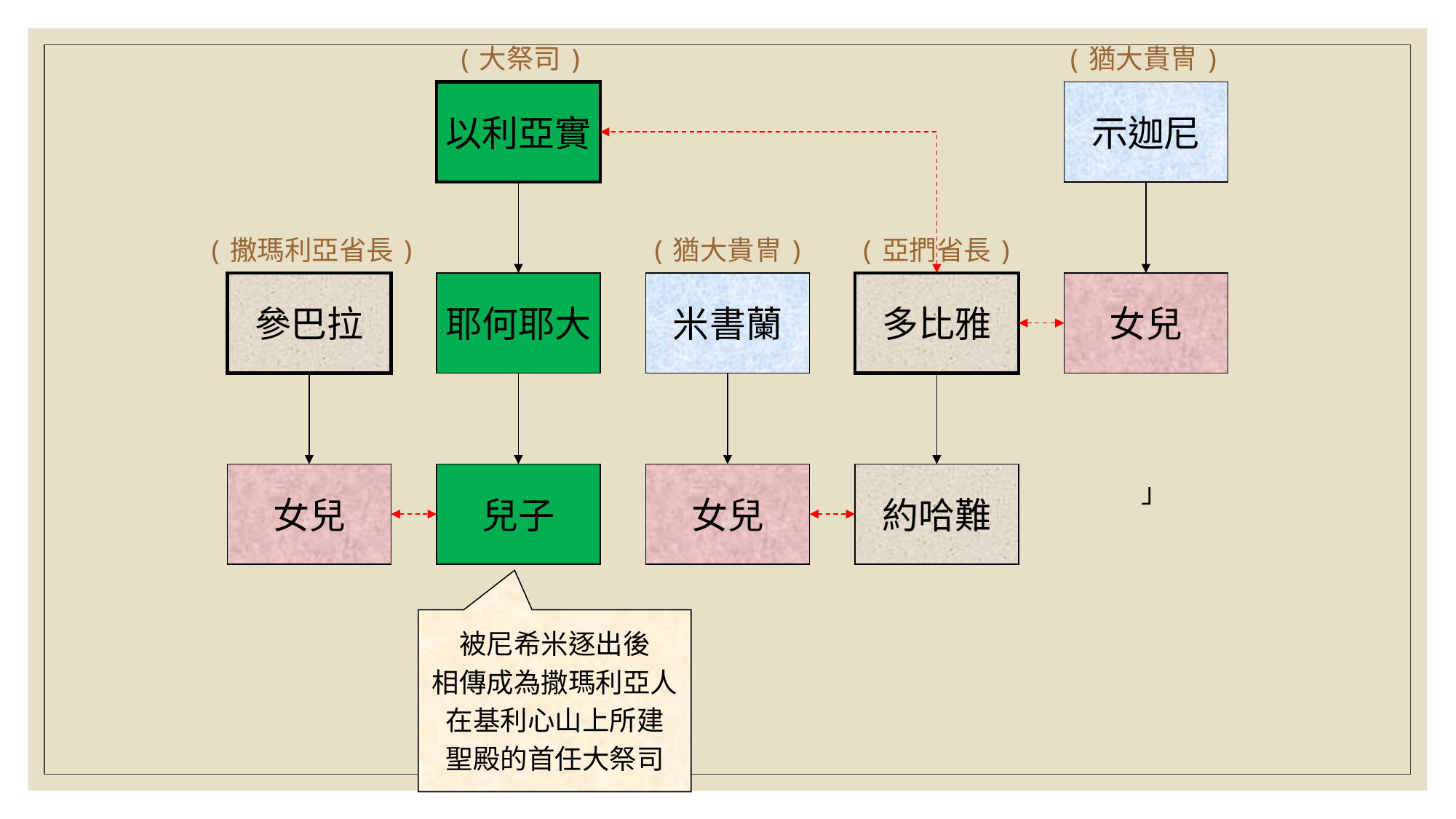

(大祭司)
(猶大貴冑)
以利亞實
示迦尼
(撒瑪利亞省長)
(猶大貴冑)
(亞捫省長)
參巴拉
耶何耶大
米書蘭
多比雅
女兒
」(約4:19-23)
女兒
兒子
女兒
約哈難
被尼希米逐出後
相傳成為撒瑪利亞人
在基利心山上所建
聖殿的首任大祭司